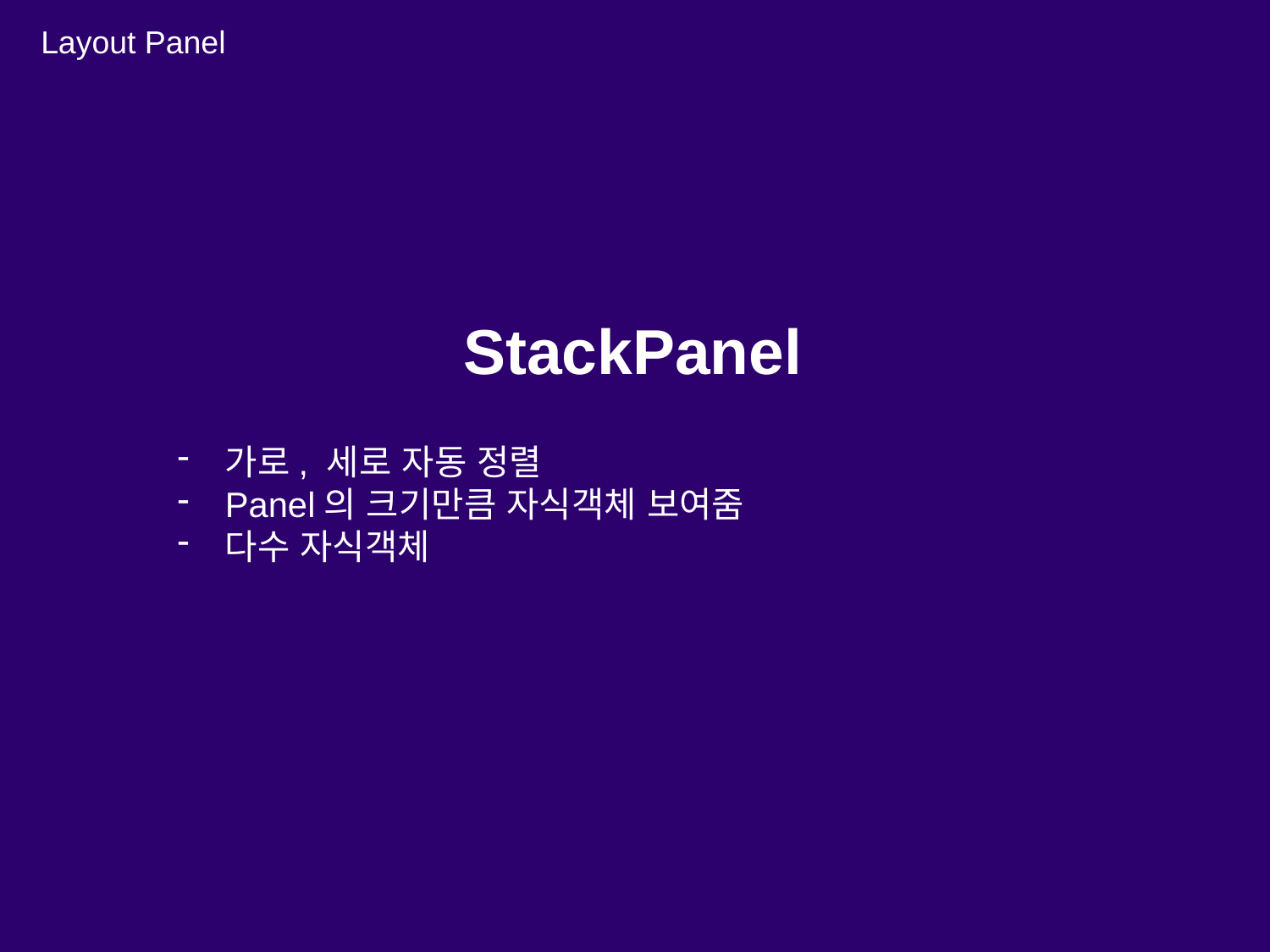

Layout Panel
StackPanel
가로, 세로 자동 정렬
Panel의 크기만큼 자식객체 보여줌
다수 자식객체